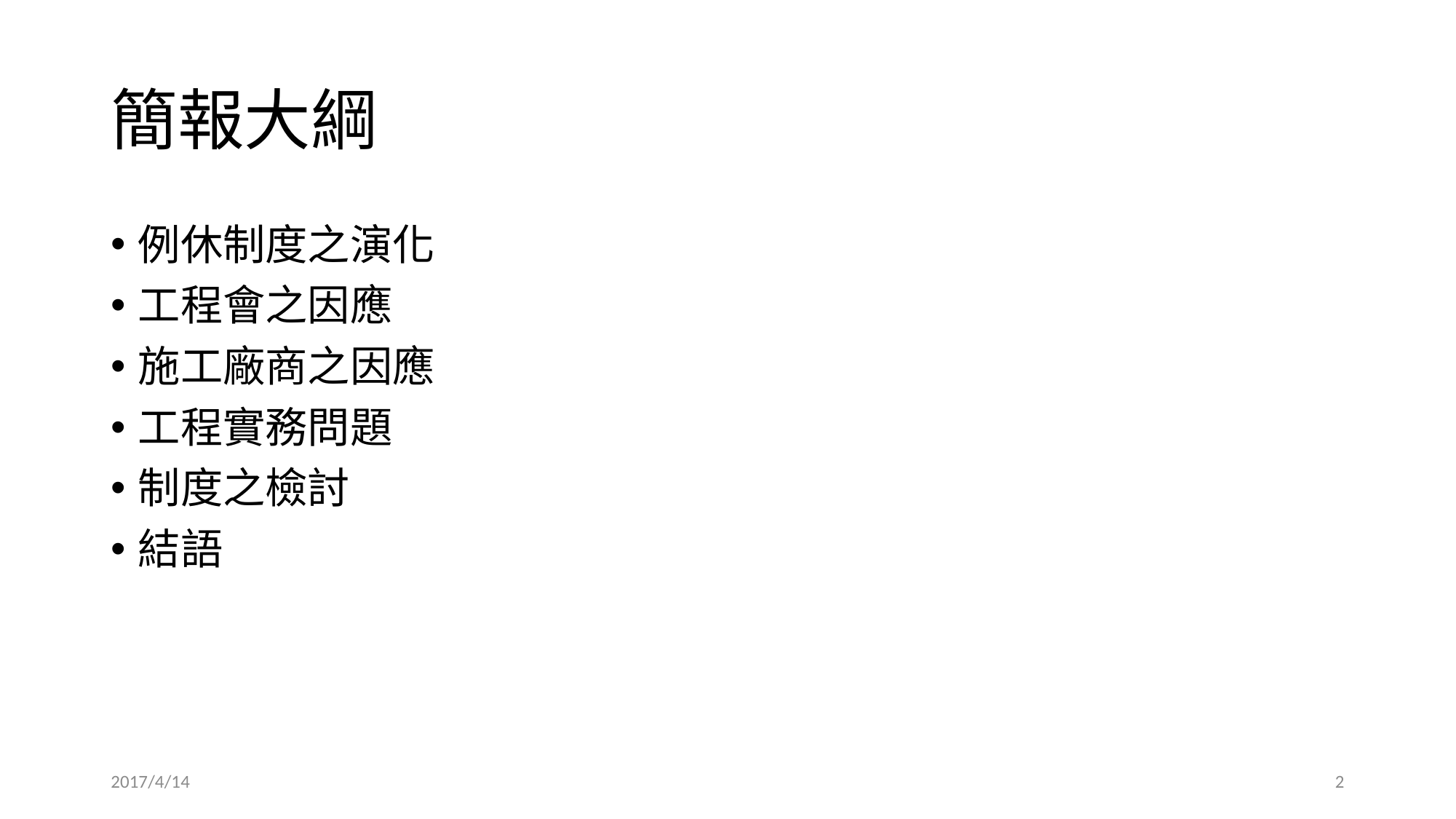

# 簡報大綱
例休制度之演化
工程會之因應
施工廠商之因應
工程實務問題
制度之檢討
結語

2017/4/14

2